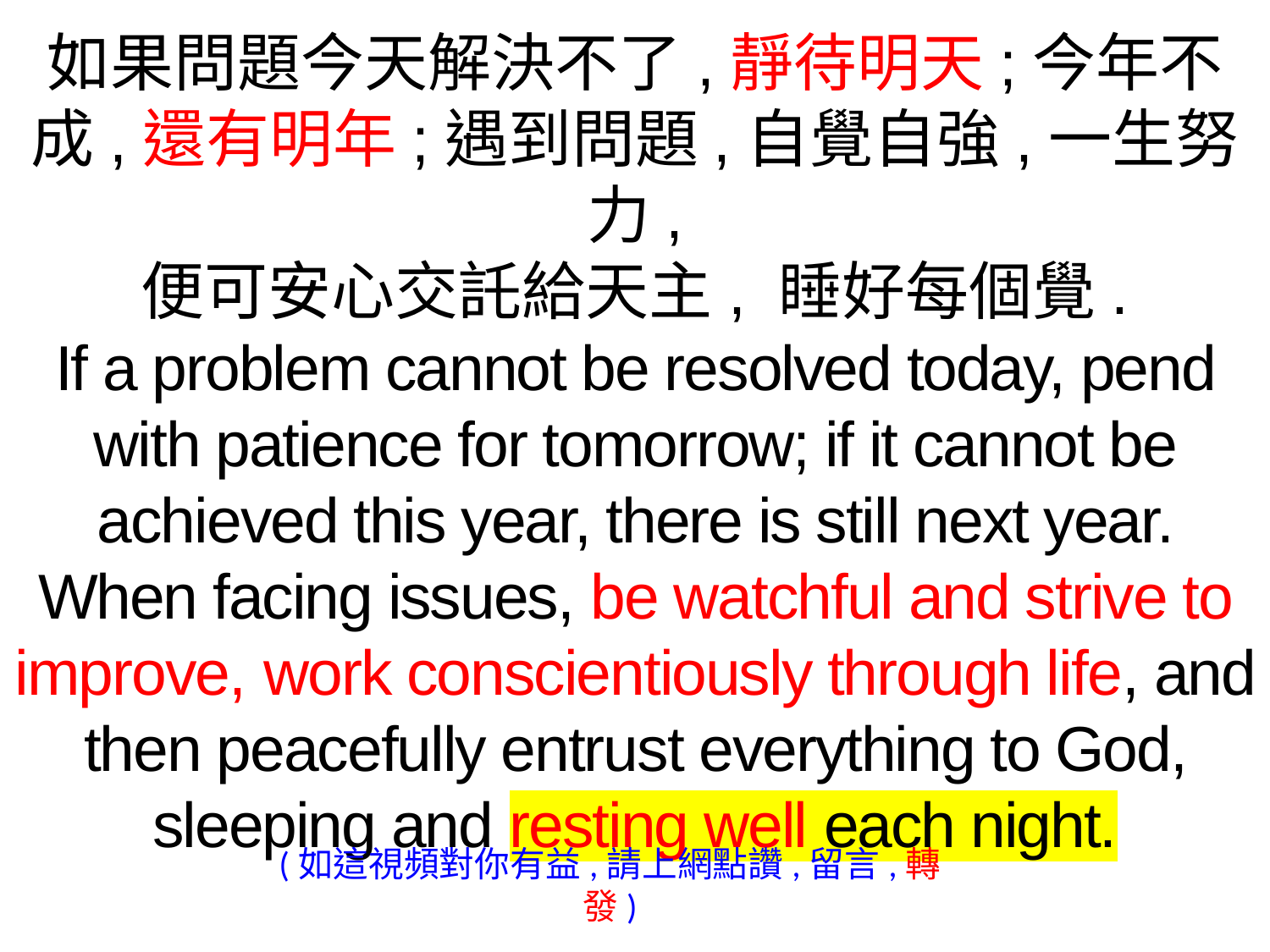

如果問題今天解決不了,靜待明天;今年不成,還有明年;遇到問題,自覺自強,一生努力,
便可安心交託給天主, 睡好每個覺.
If a problem cannot be resolved today, pend with patience for tomorrow; if it cannot be achieved this year, there is still next year. When facing issues, be watchful and strive to improve, work conscientiously through life, and then peacefully entrust everything to God, sleeping and resting well each night.
(如這視頻對你有益,請上網點讚,留言,轉發)